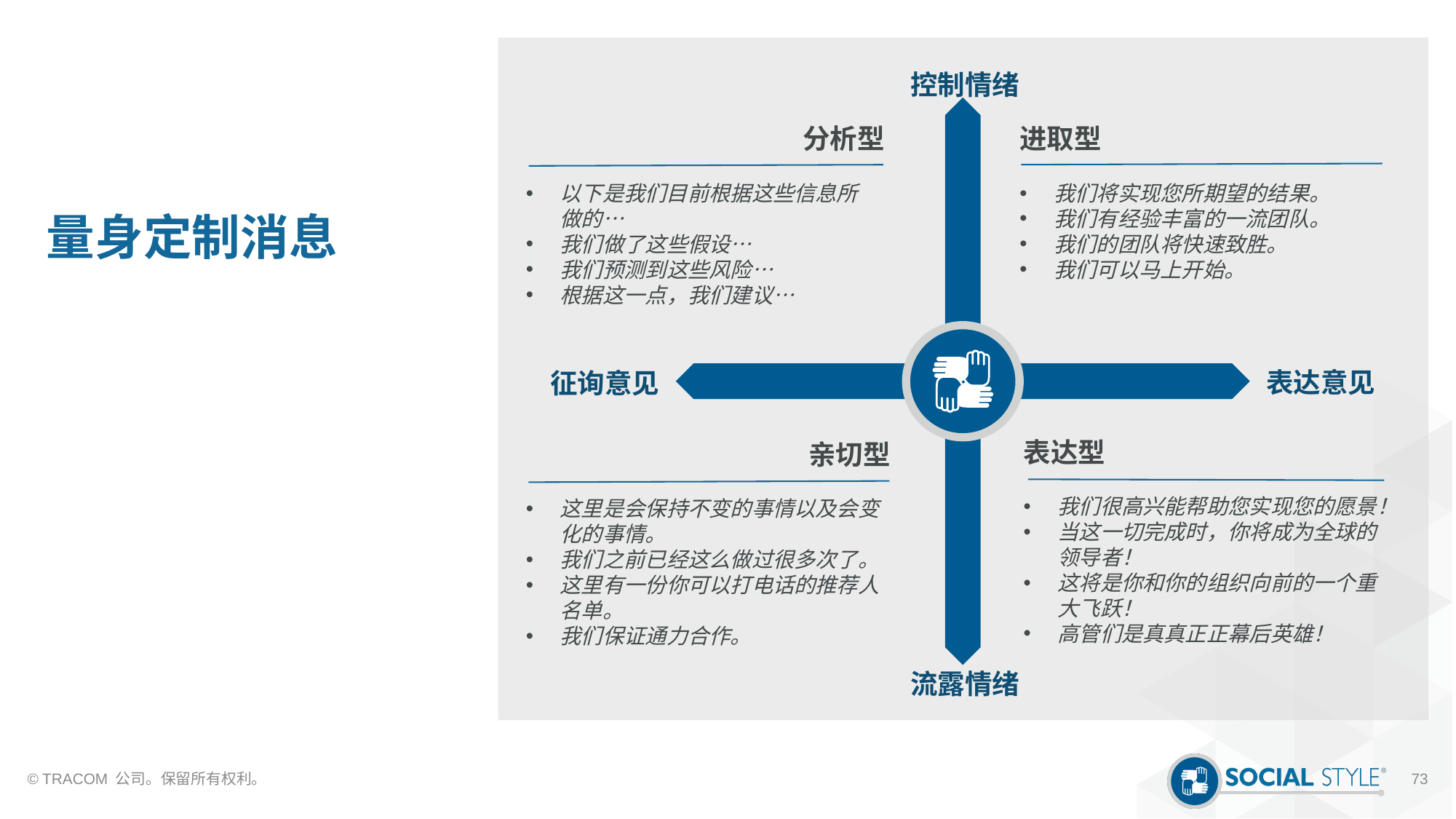

控制情绪

进取型
我们将实现您所期望的结果。
我们有经验丰富的一流团队。
我们的团队将快速致胜。
我们可以马上开始。

分析型
以下是我们目前根据这些信息所
做的…
我们做了这些假设…
我们预测到这些风险…
根据这一点，我们建议…

# 量身定制消息
表达意见
征询意见
表达型

我们很高兴能帮助您实现您的愿景！
当这一切完成时，你将成为全球的领导者！
这将是你和你的组织向前的一个重大飞跃！
高管们是真真正正幕后英雄！
亲切型

这里是会保持不变的事情以及会变化的事情。
我们之前已经这么做过很多次了。
这里有一份你可以打电话的推荐人名单。
我们保证通力合作。

流露情绪
© TRACOM 公司。保留所有权利。
73